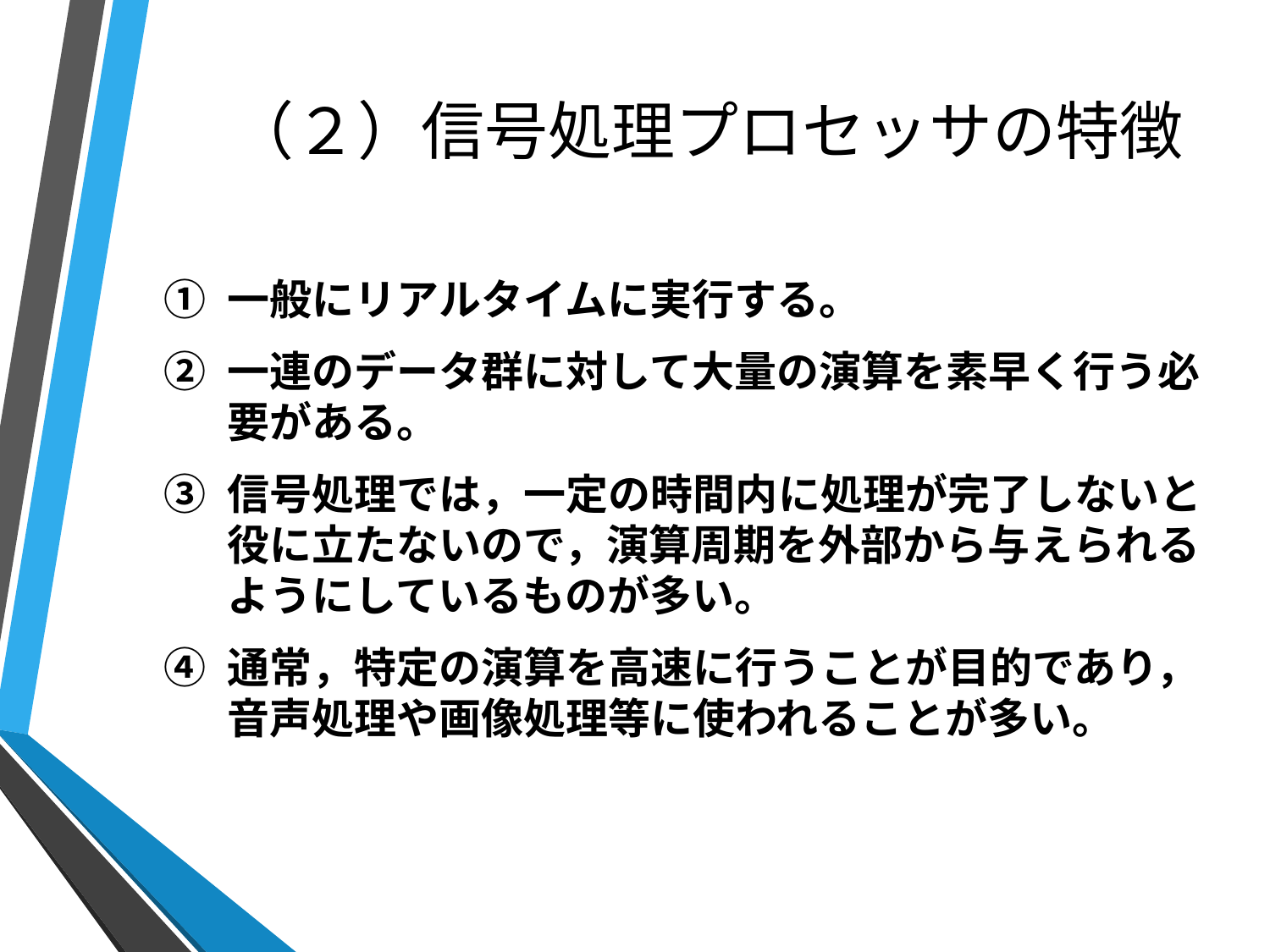

# （２）信号処理プロセッサの特徴
一般にリアルタイムに実行する。
一連のデータ群に対して大量の演算を素早く行う必要がある。
信号処理では，一定の時間内に処理が完了しないと役に立たないので，演算周期を外部から与えられるようにしているものが多い。
通常，特定の演算を高速に行うことが目的であり，音声処理や画像処理等に使われることが多い。